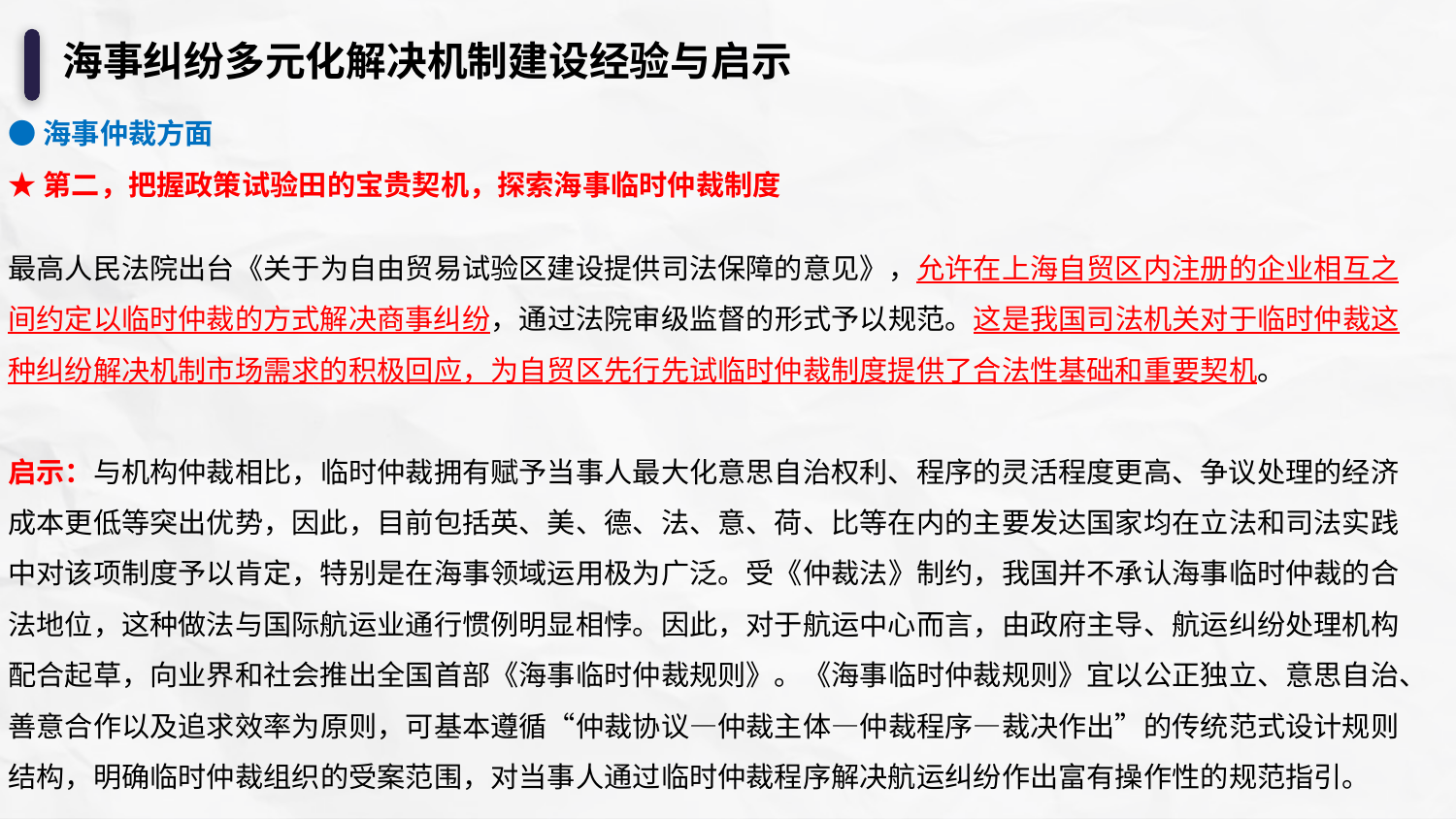

海事纠纷多元化解决机制建设经验与启示
●海事仲裁方面
★第二，把握政策试验田的宝贵契机，探索海事临时仲裁制度

最高人民法院出台《关于为自由贸易试验区建设提供司法保障的意见》，允许在上海自贸区内注册的企业相互之间约定以临时仲裁的方式解决商事纠纷，通过法院审级监督的形式予以规范。这是我国司法机关对于临时仲裁这种纠纷解决机制市场需求的积极回应，为自贸区先行先试临时仲裁制度提供了合法性基础和重要契机。

启示：与机构仲裁相比，临时仲裁拥有赋予当事人最大化意思自治权利、程序的灵活程度更高、争议处理的经济成本更低等突出优势，因此，目前包括英、美、德、法、意、荷、比等在内的主要发达国家均在立法和司法实践中对该项制度予以肯定，特别是在海事领域运用极为广泛。受《仲裁法》制约，我国并不承认海事临时仲裁的合法地位，这种做法与国际航运业通行惯例明显相悖。因此，对于航运中心而言，由政府主导、航运纠纷处理机构配合起草，向业界和社会推出全国首部《海事临时仲裁规则》。《海事临时仲裁规则》宜以公正独立、意思自治、善意合作以及追求效率为原则，可基本遵循“仲裁协议—仲裁主体—仲裁程序—裁决作出”的传统范式设计规则结构，明确临时仲裁组织的受案范围，对当事人通过临时仲裁程序解决航运纠纷作出富有操作性的规范指引。